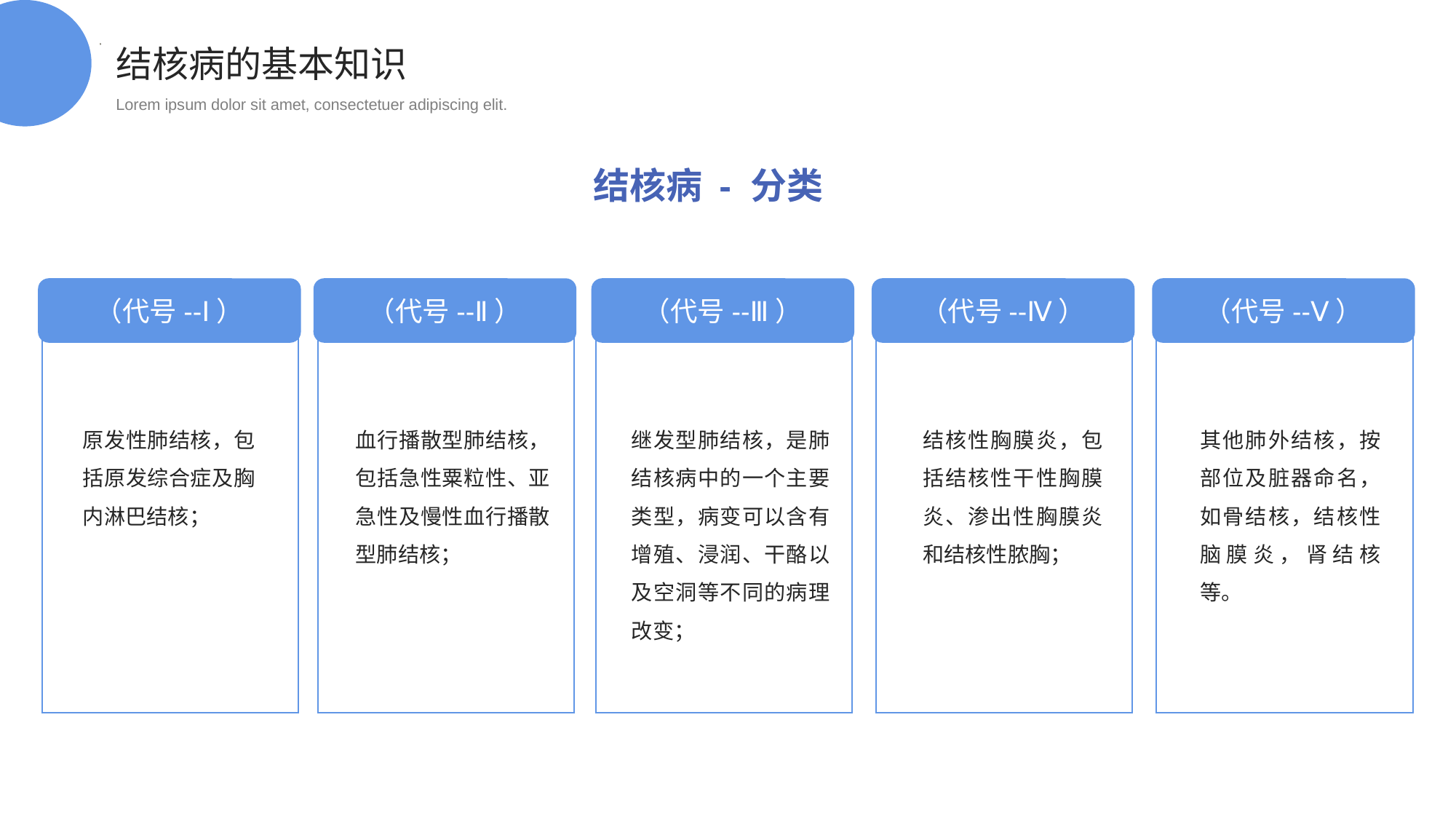

结核病的基本知识
Lorem ipsum dolor sit amet, consectetuer adipiscing elit.
结核病 - 分类
（代号--Ⅰ）
（代号--Ⅱ）
（代号--Ⅲ）
（代号--Ⅳ）
（代号--Ⅴ）

原发性肺结核，包括原发综合症及胸内淋巴结核；
血行播散型肺结核，包括急性粟粒性、亚急性及慢性血行播散型肺结核；
继发型肺结核，是肺结核病中的一个主要类型，病变可以含有增殖、浸润、干酪以及空洞等不同的病理改变；
结核性胸膜炎，包括结核性干性胸膜炎、渗出性胸膜炎和结核性脓胸；
其他肺外结核，按部位及脏器命名，如骨结核，结核性脑膜炎，肾结核等。